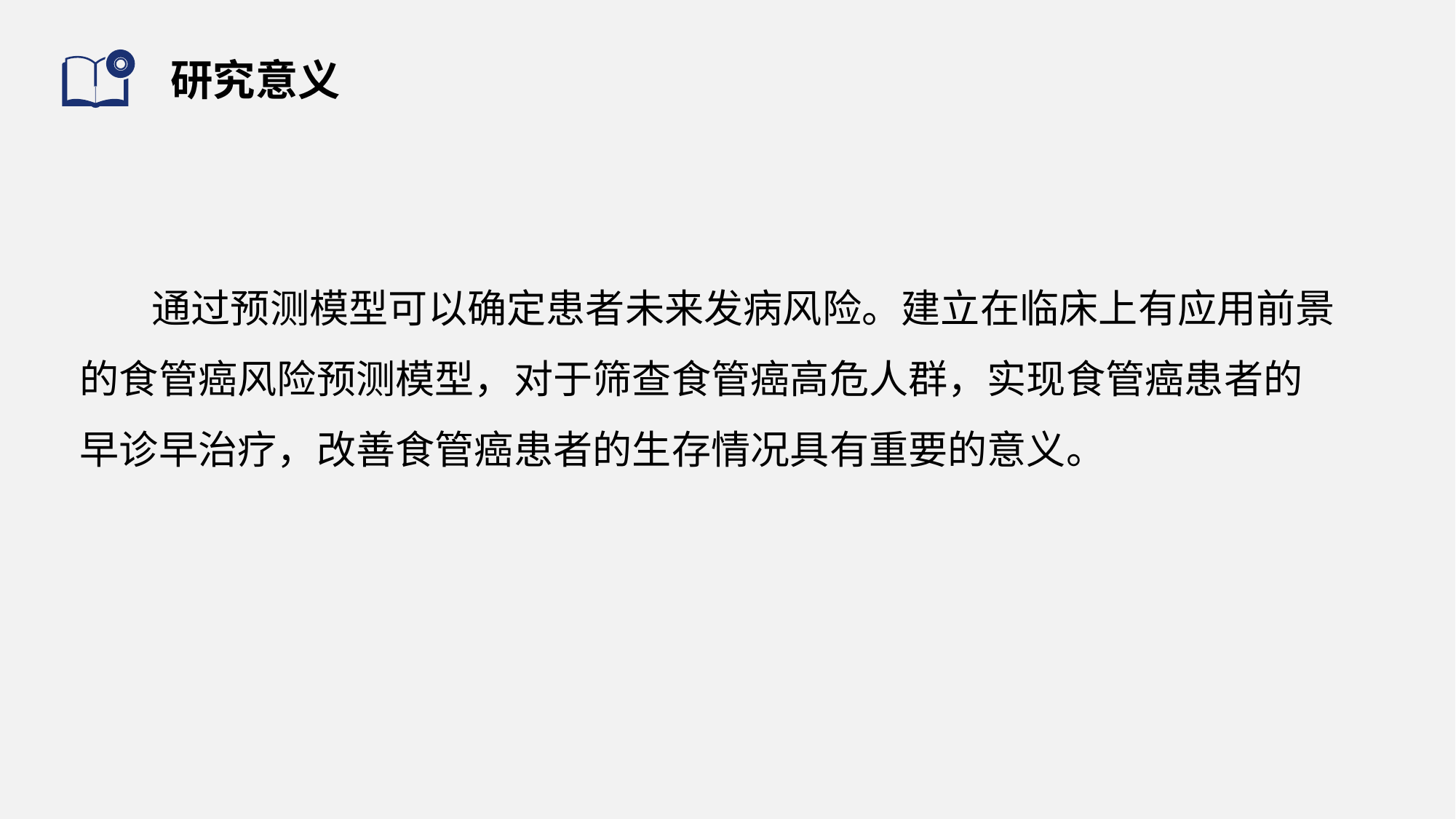

# 研究意义
       通过预测模型可以确定患者未来发病风险。建立在临床上有应用前景的食管癌风险预测模型，对于筛查食管癌高危人群，实现食管癌患者的早诊早治疗，改善食管癌患者的生存情况具有重要的意义。